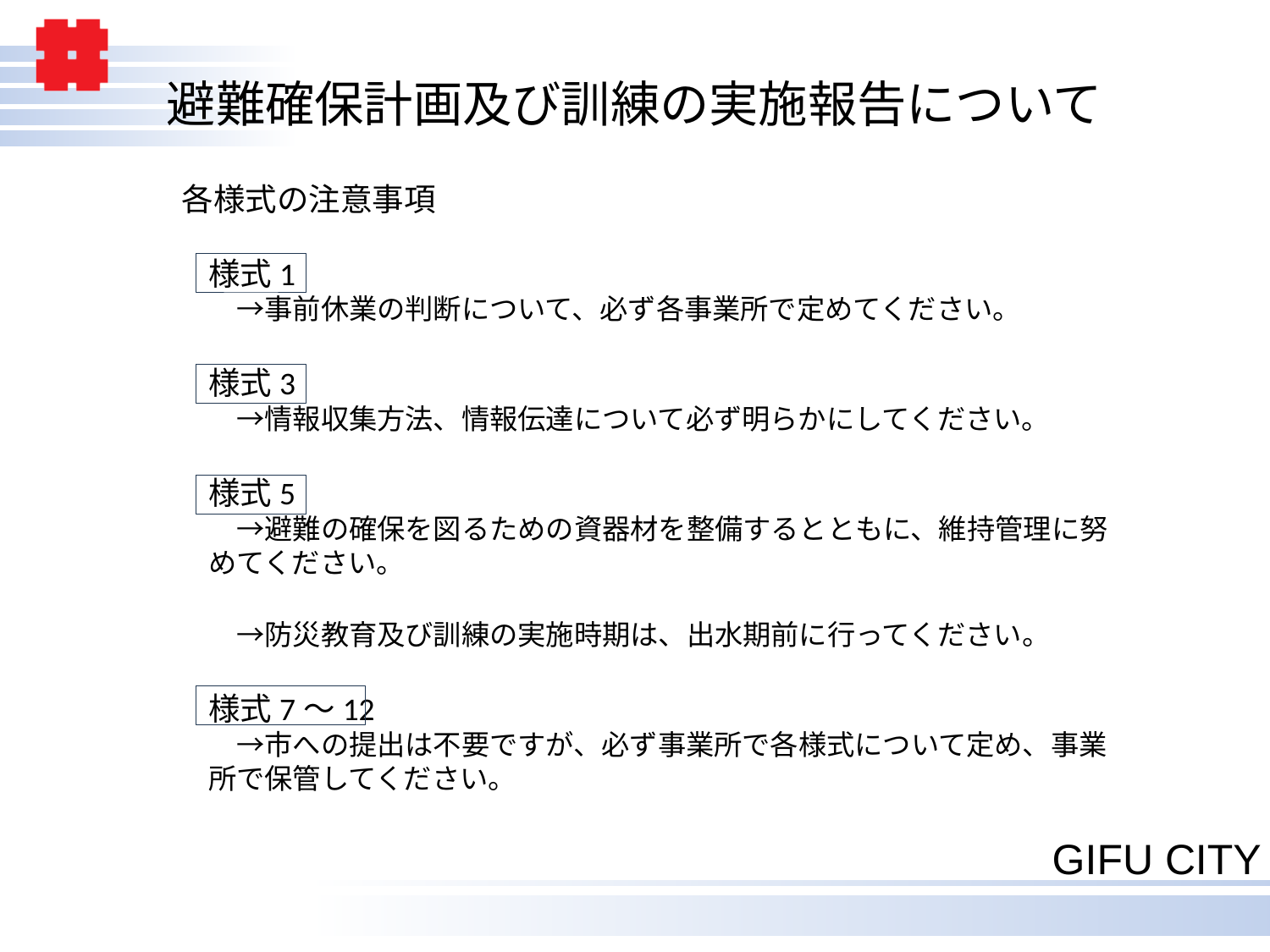

# 避難確保計画及び訓練の実施報告について
各様式の注意事項
様式1
　→事前休業の判断について、必ず各事業所で定めてください。

様式3
　→情報収集方法、情報伝達について必ず明らかにしてください。

様式5
　→避難の確保を図るための資器材を整備するとともに、維持管理に努めてください。

　→防災教育及び訓練の実施時期は、出水期前に行ってください。

様式7～12
　→市への提出は不要ですが、必ず事業所で各様式について定め、事業所で保管してください。